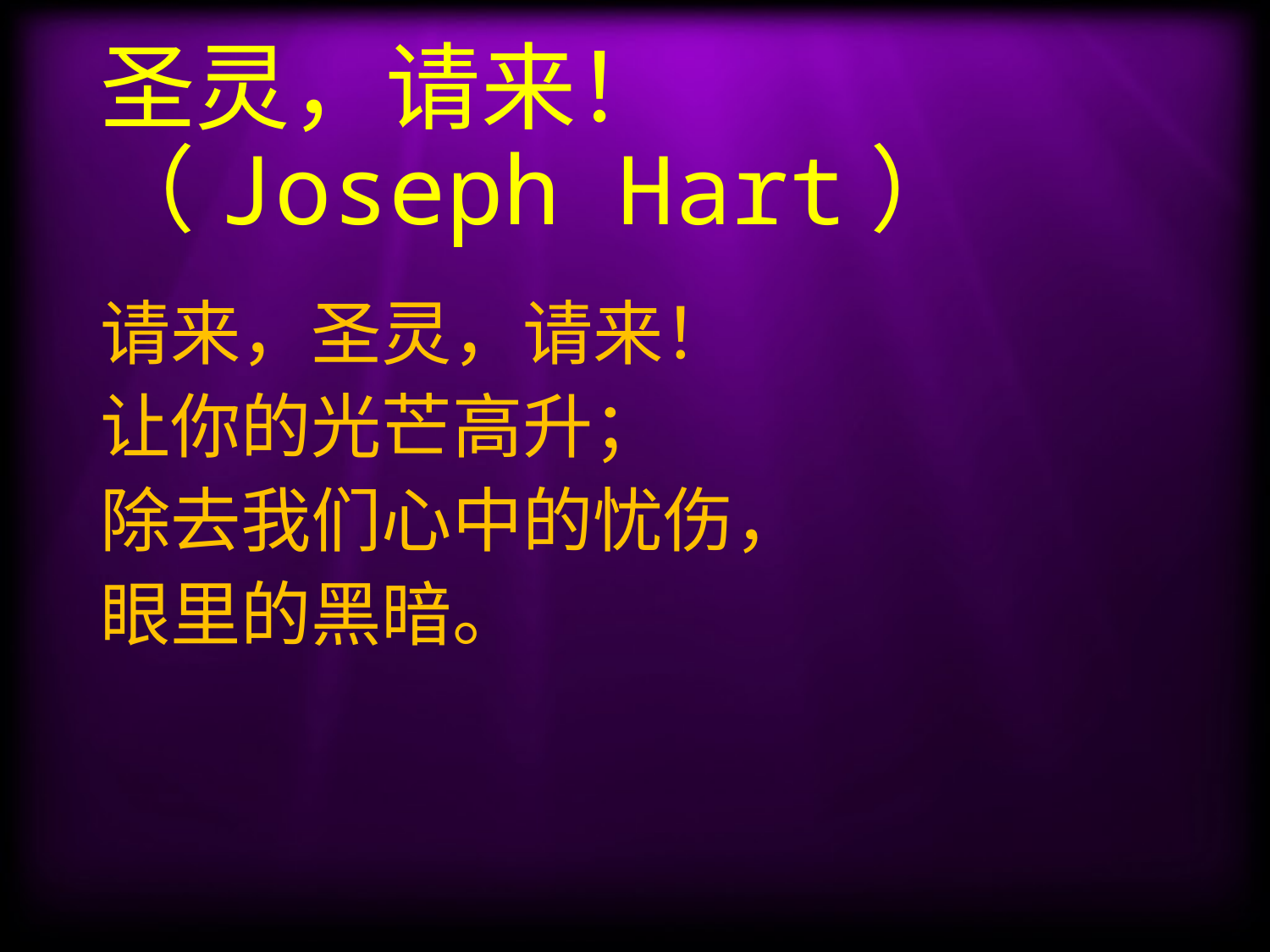

# 圣灵，请来！ （Joseph Hart）
请来，圣灵，请来！
让你的光芒高升；
除去我们心中的忧伤，
眼里的黑暗。